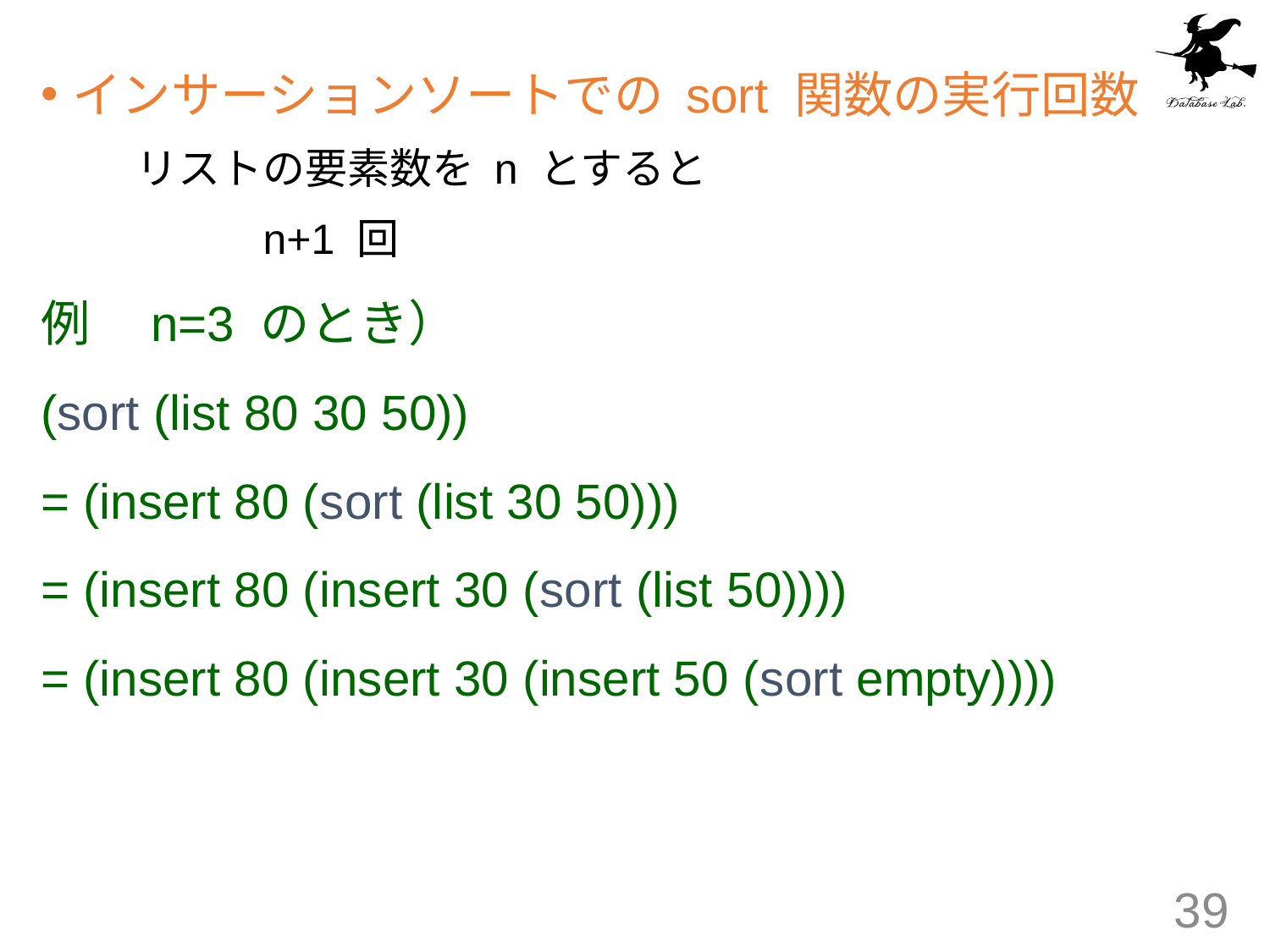

インサーションソートでの sort 関数の実行回数
	リストの要素数を n とすると
		n+1 回
例　n=3 のとき）
(sort (list 80 30 50))
= (insert 80 (sort (list 30 50)))
= (insert 80 (insert 30 (sort (list 50))))
= (insert 80 (insert 30 (insert 50 (sort empty))))
39